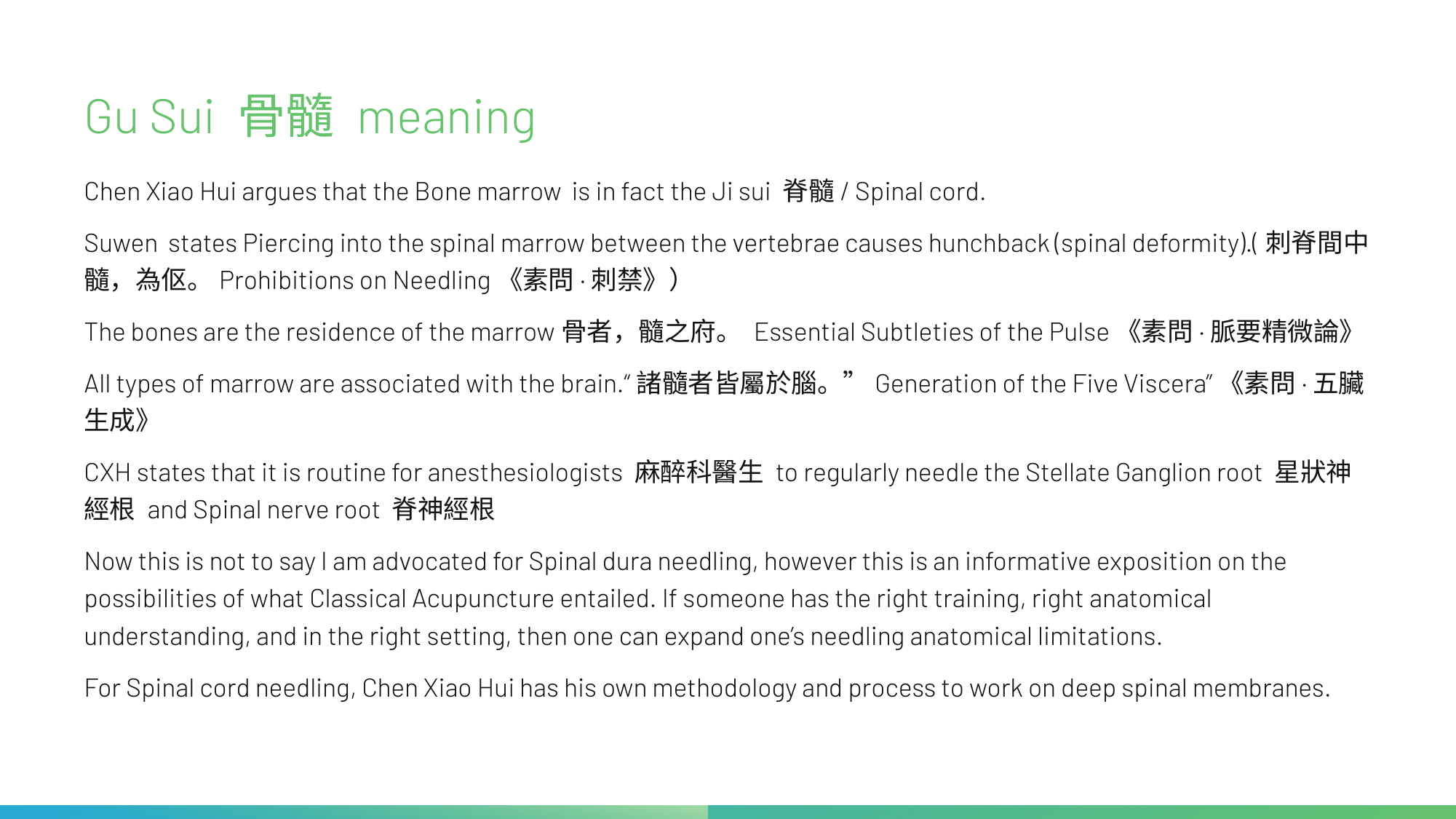

# Gu Sui 骨髓 meaning
Chen Xiao Hui argues that the Bone marrow  is in fact the Ji sui 脊髓/ Spinal cord.
Suwen  states Piercing into the spinal marrow between the vertebrae causes hunchback (spinal deformity).(刺脊間中髓，為伛。Prohibitions on Needling《素問·刺禁》）
The bones are the residence of the marrow骨者，髓之府。 Essential Subtleties of the Pulse《素問·脈要精微論》
All types of marrow are associated with the brain.“諸髓者皆屬於腦。”Generation of the Five Viscera”《素問·五臟生成》
CXH states that it is routine for anesthesiologists 麻醉科醫生 to regularly needle the Stellate Ganglion root 星狀神經根 and Spinal nerve root 脊神經根
Now this is not to say I am advocated for Spinal dura needling, however this is an informative exposition on the possibilities of what Classical Acupuncture entailed. If someone has the right training, right anatomical understanding, and in the right setting, then one can expand one’s needling anatomical limitations.
For Spinal cord needling, Chen Xiao Hui has his own methodology and process to work on deep spinal membranes.